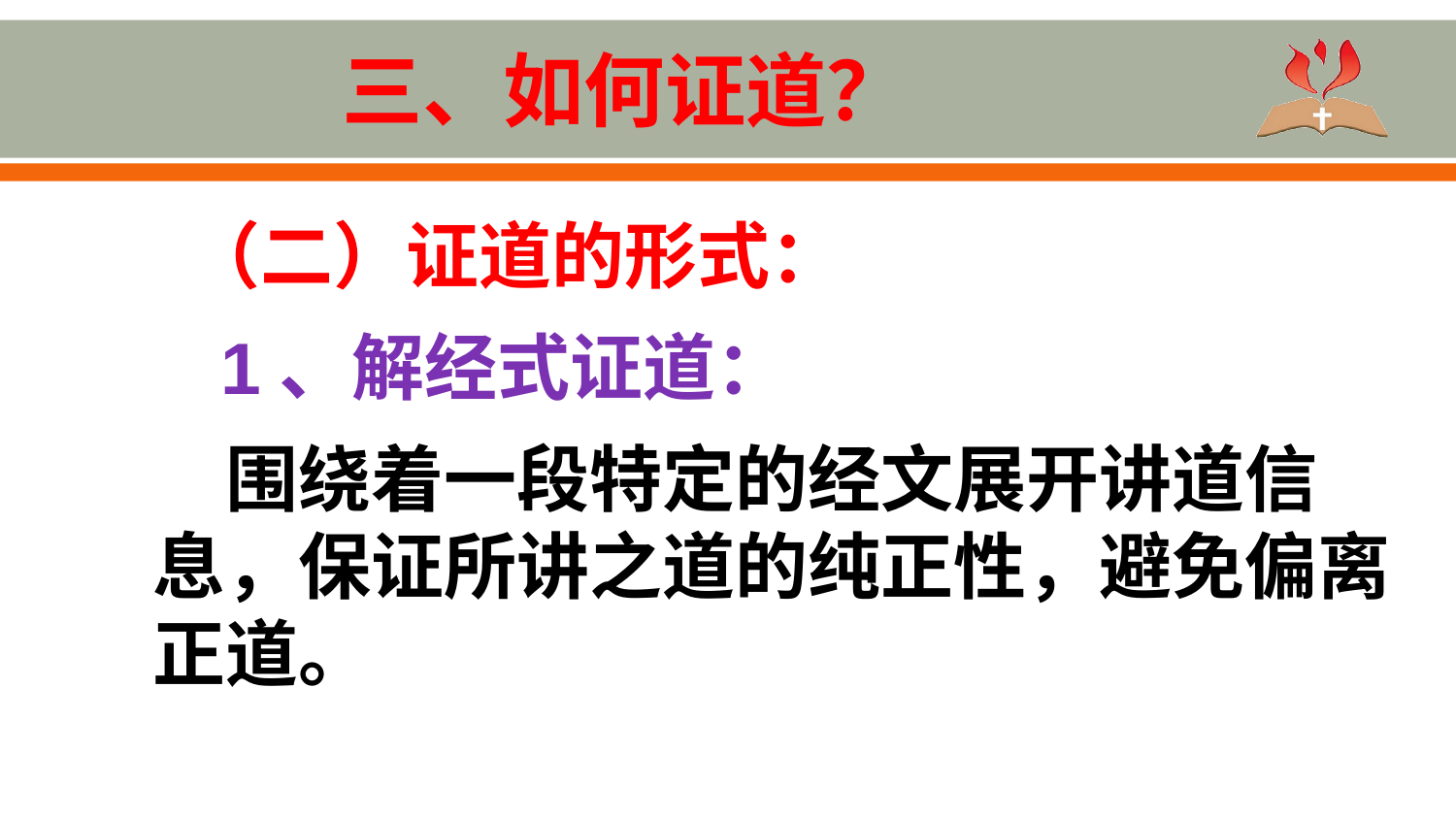

# 三、如何证道？
             （二）证道的形式：
            1、解经式证道：
围绕着一段特定的经文展开讲道信息，保证所讲之道的纯正性，避免偏离正道。

24